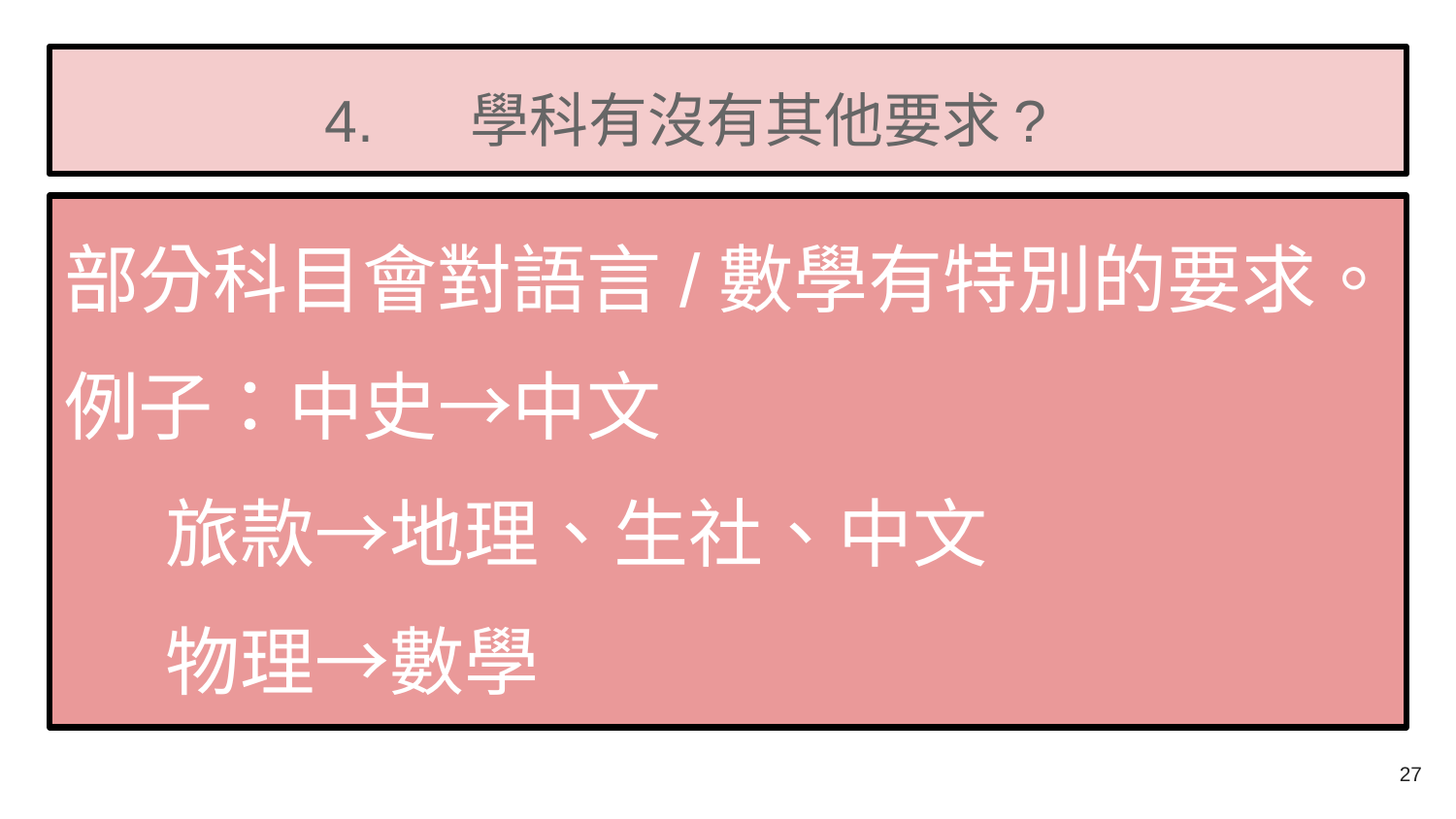

# 學科有沒有其他要求?
部分科目會對語言/數學有特別的要求。
例子：中史→中文
     旅款→地理、生社、中文
     物理→數學
27